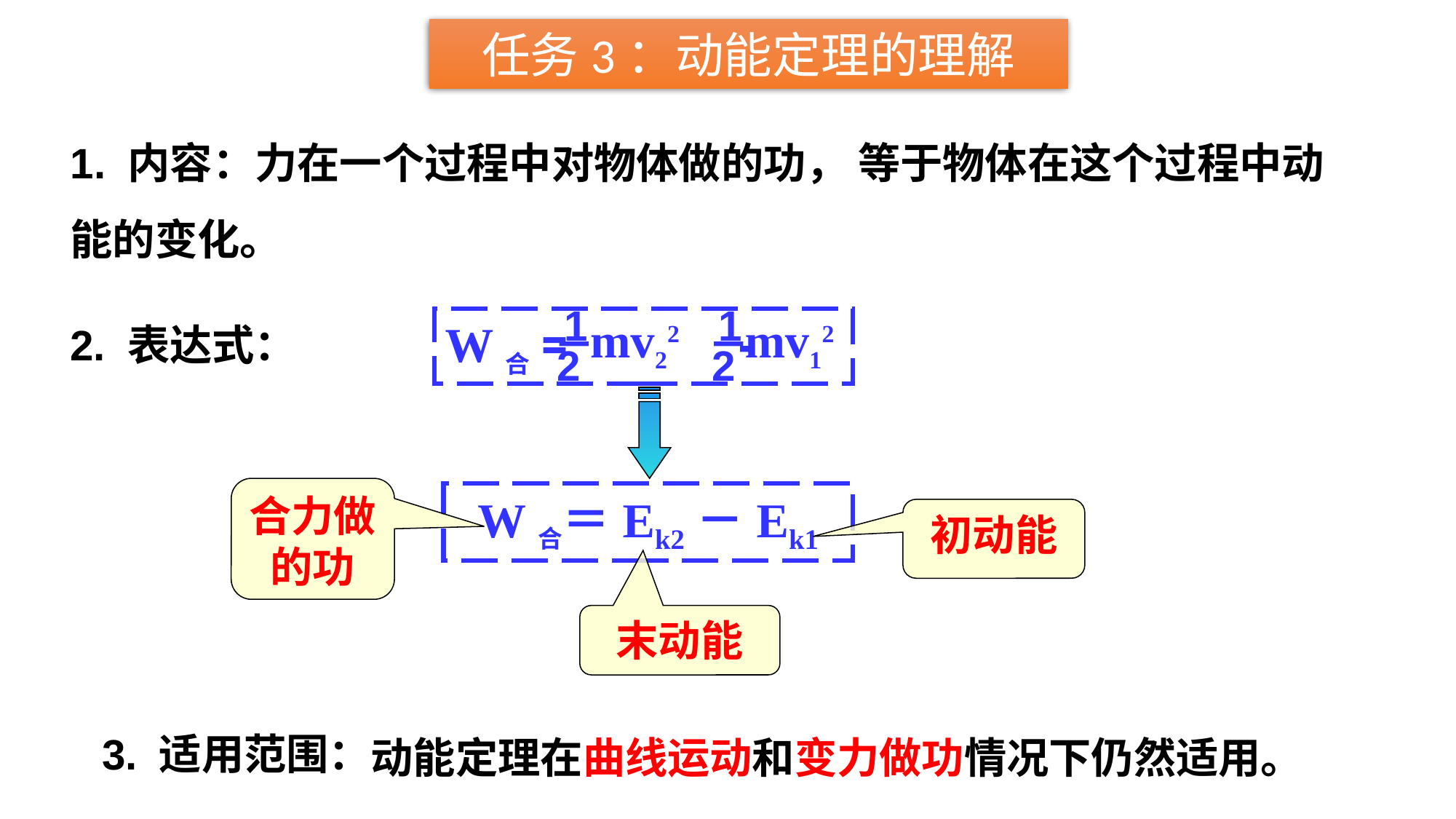

任务3：动能定理的理解
1. 内容：力在一个过程中对物体做的功， 等于物体在这个过程中动能的变化。
2. 表达式：
1
mv22
2

1
mv12
2

W合=      -

合力做的功
W合＝Ek2－Ek1
初动能
末动能
动能定理在曲线运动和变力做功情况下仍然适用。
3. 适用范围：